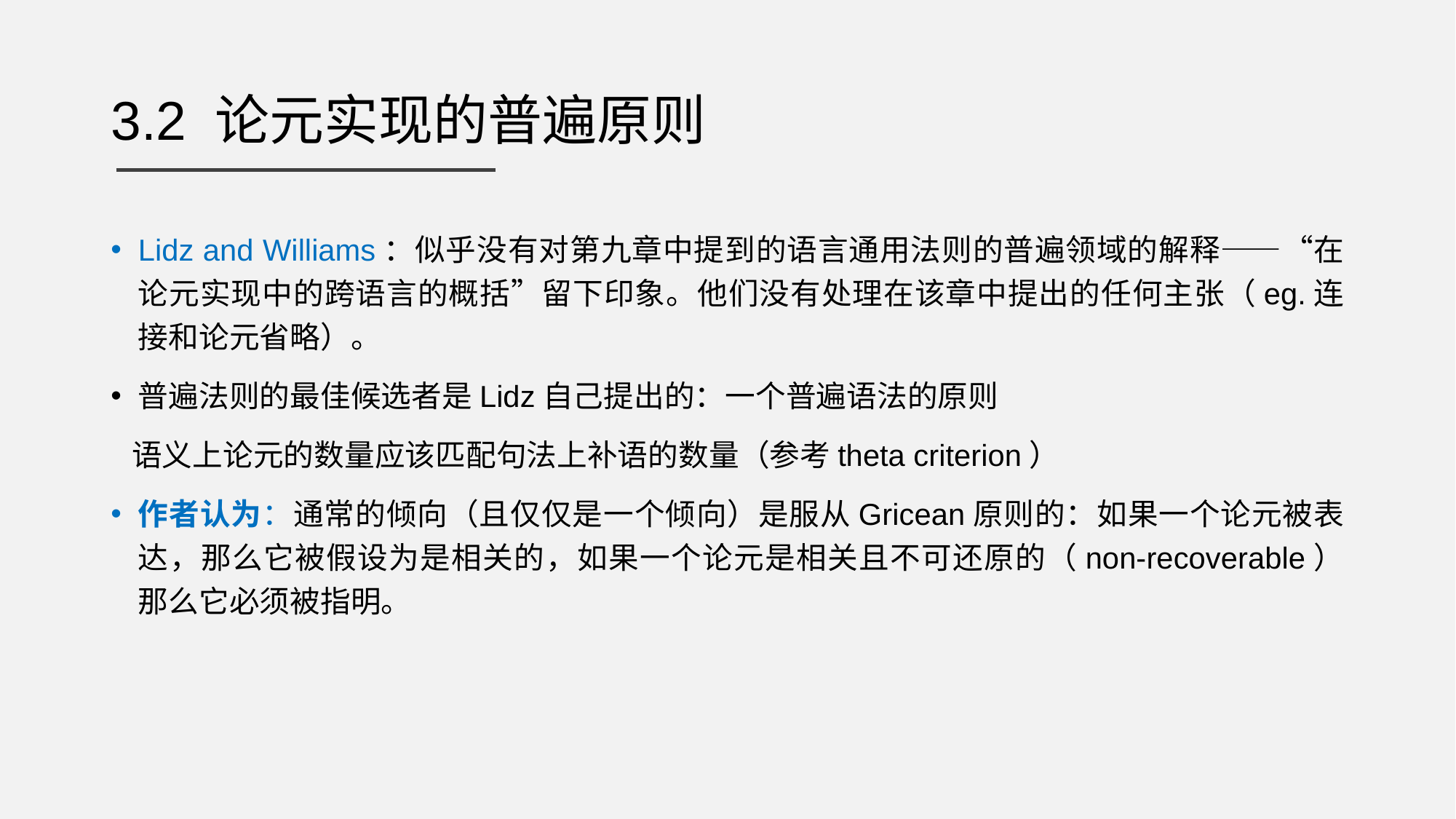

# 3.2 论元实现的普遍原则
Lidz and Williams：似乎没有对第九章中提到的语言通用法则的普遍领域的解释——“在论元实现中的跨语言的概括”留下印象。他们没有处理在该章中提出的任何主张（eg.连接和论元省略）。
普遍法则的最佳候选者是Lidz自己提出的：一个普遍语法的原则
  语义上论元的数量应该匹配句法上补语的数量（参考theta criterion）
作者认为：通常的倾向（且仅仅是一个倾向）是服从Gricean原则的：如果一个论元被表达，那么它被假设为是相关的，如果一个论元是相关且不可还原的（non-recoverable）那么它必须被指明。